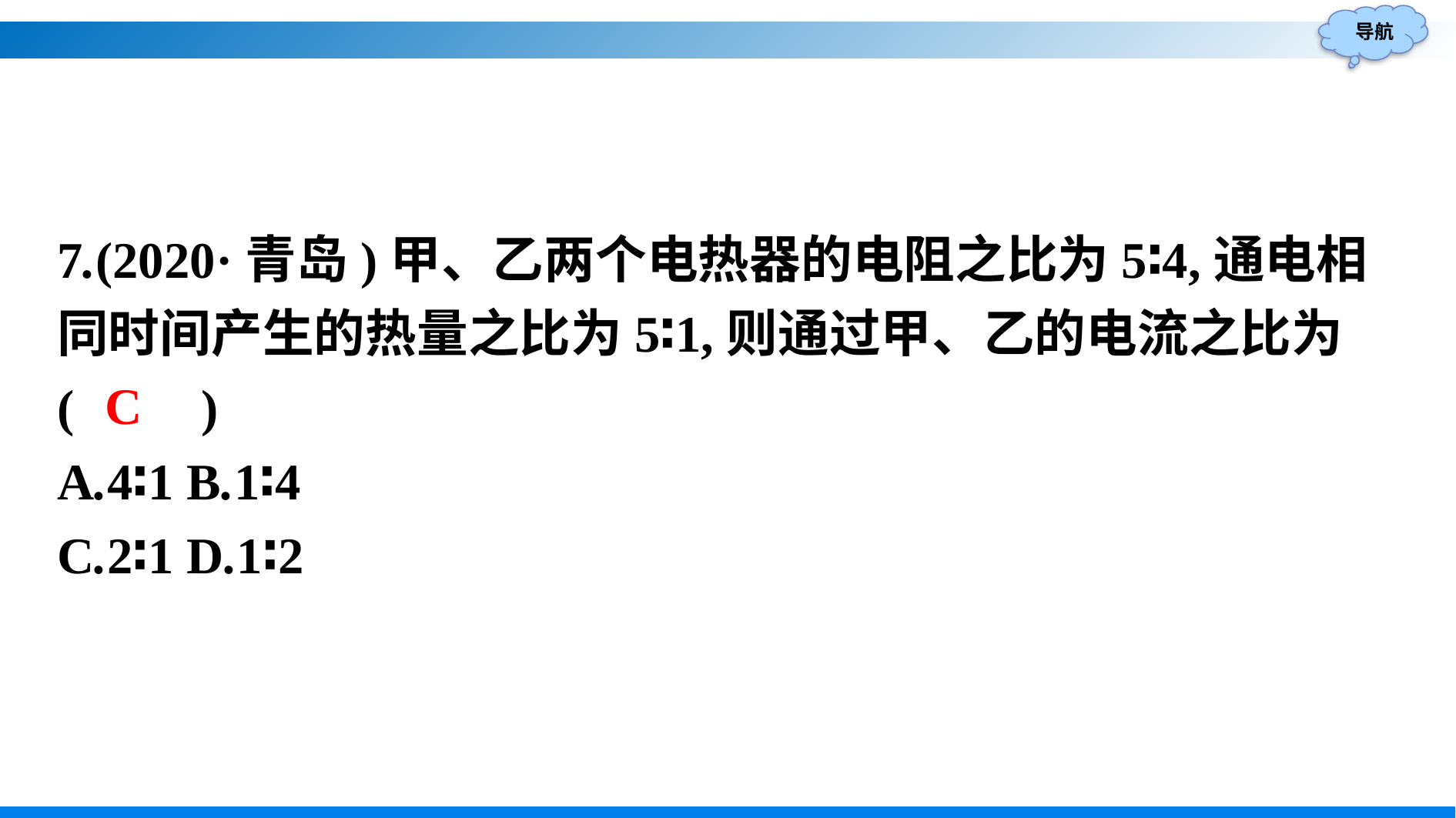

7.(2020·青岛)甲、乙两个电热器的电阻之比为5∶4,通电相同时间产生的热量之比为5∶1,则通过甲、乙的电流之比为
(　　)
A.4∶1	B.1∶4
C.2∶1	D.1∶2
C